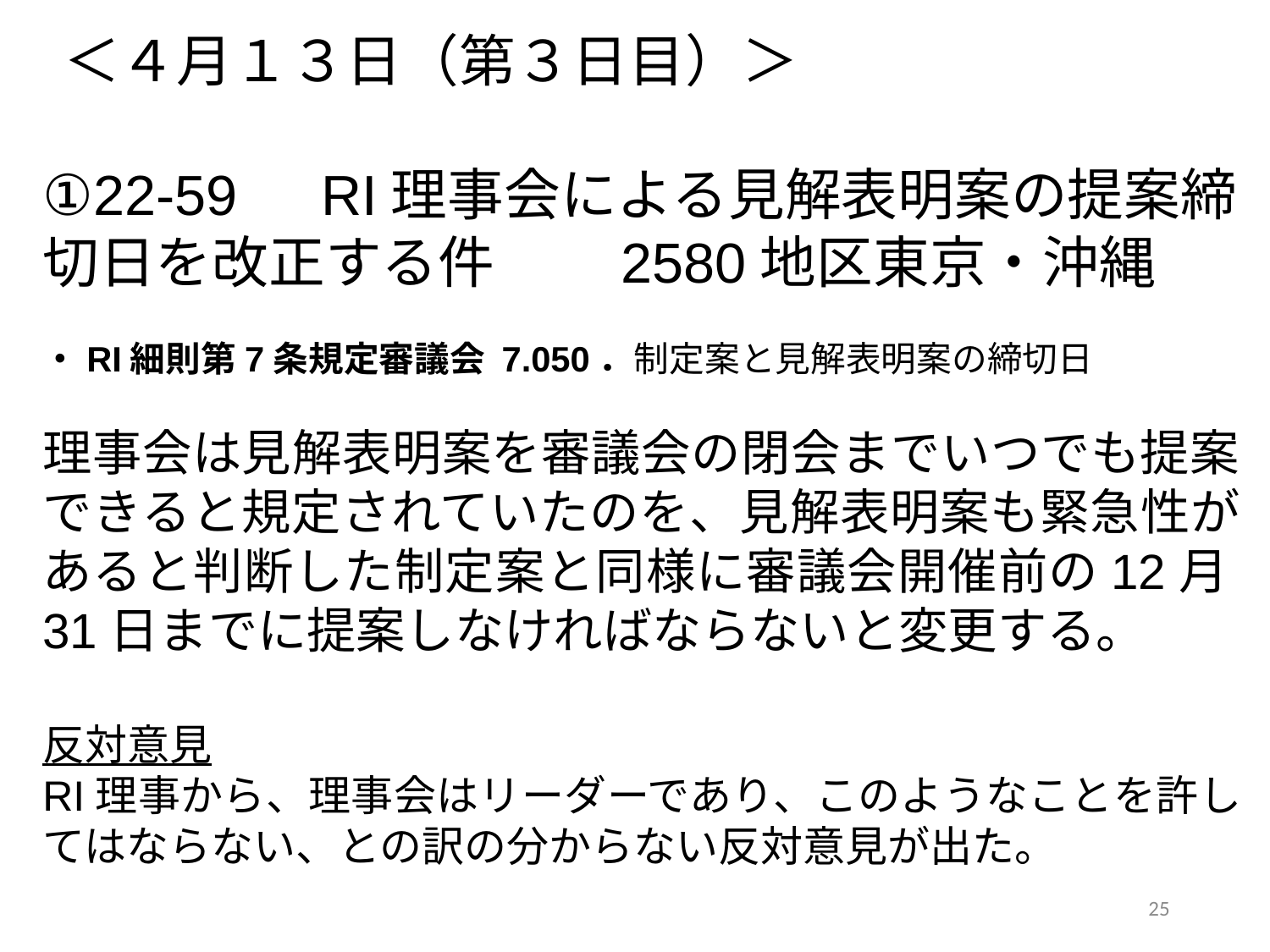

＜４月１３日（第３日目）＞
①22-59　RI理事会による見解表明案の提案締切日を改正する件　　2580地区東京・沖縄

・RI細則第7条規定審議会 7.050．制定案と見解表明案の締切日

理事会は見解表明案を審議会の閉会までいつでも提案できると規定されていたのを、見解表明案も緊急性があると判断した制定案と同様に審議会開催前の12月31日までに提案しなければならないと変更する。

反対意見
RI理事から、理事会はリーダーであり、このようなことを許してはならない、との訳の分からない反対意見が出た。

25